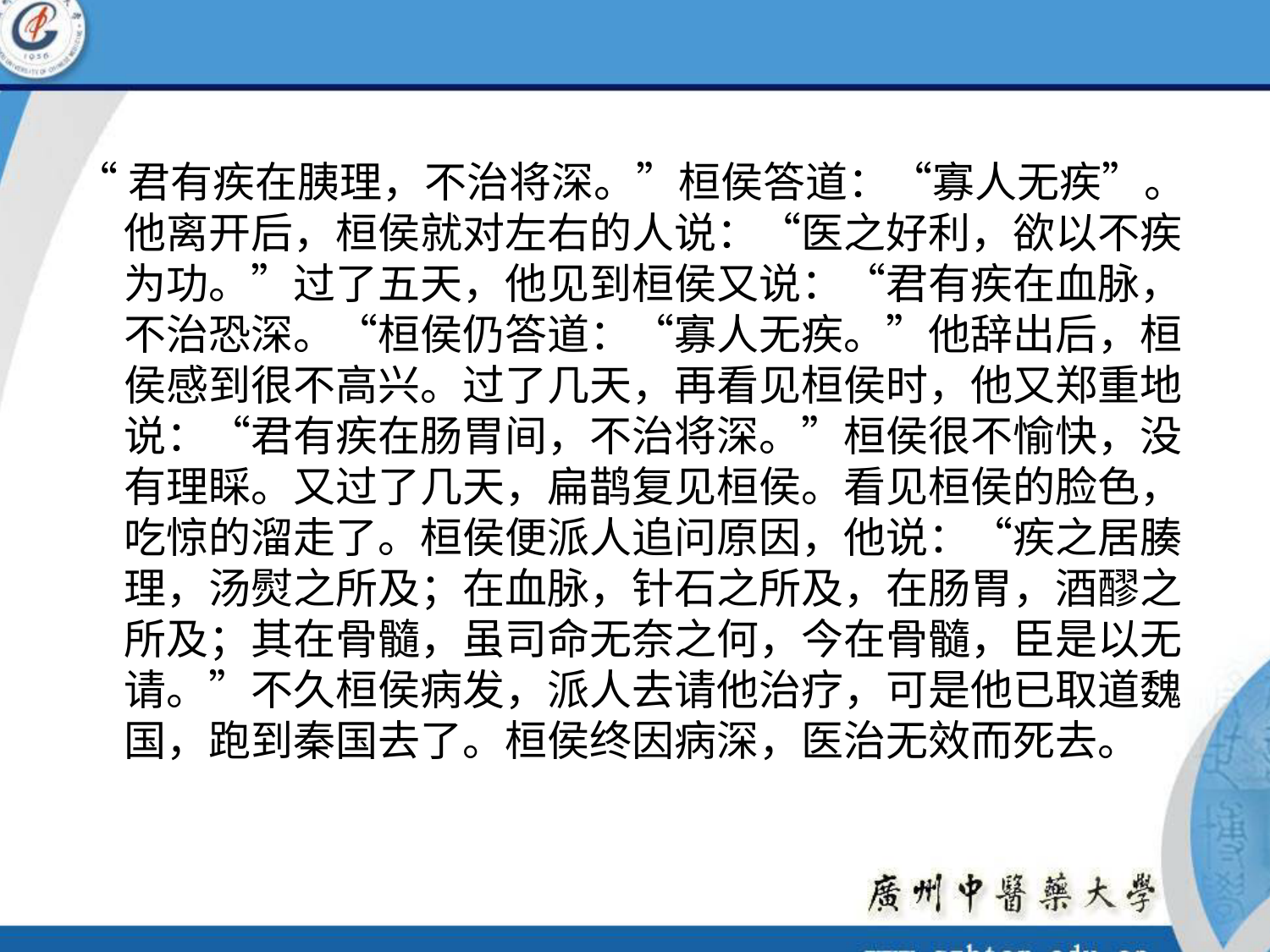

“君有疾在胰理，不治将深。”桓侯答道：“寡人无疾”。他离开后，桓侯就对左右的人说：“医之好利，欲以不疾为功。”过了五天，他见到桓侯又说：“君有疾在血脉，不治恐深。“桓侯仍答道：“寡人无疾。”他辞出后，桓侯感到很不高兴。过了几天，再看见桓侯时，他又郑重地说：“君有疾在肠胃间，不治将深。”桓侯很不愉快，没有理睬。又过了几天，扁鹊复见桓侯。看见桓侯的脸色，吃惊的溜走了。桓侯便派人追问原因，他说：“疾之居腠理，汤熨之所及；在血脉，针石之所及，在肠胃，酒醪之所及；其在骨髓，虽司命无奈之何，今在骨髓，臣是以无请。”不久桓侯病发，派人去请他治疗，可是他已取道魏国，跑到秦国去了。桓侯终因病深，医治无效而死去。